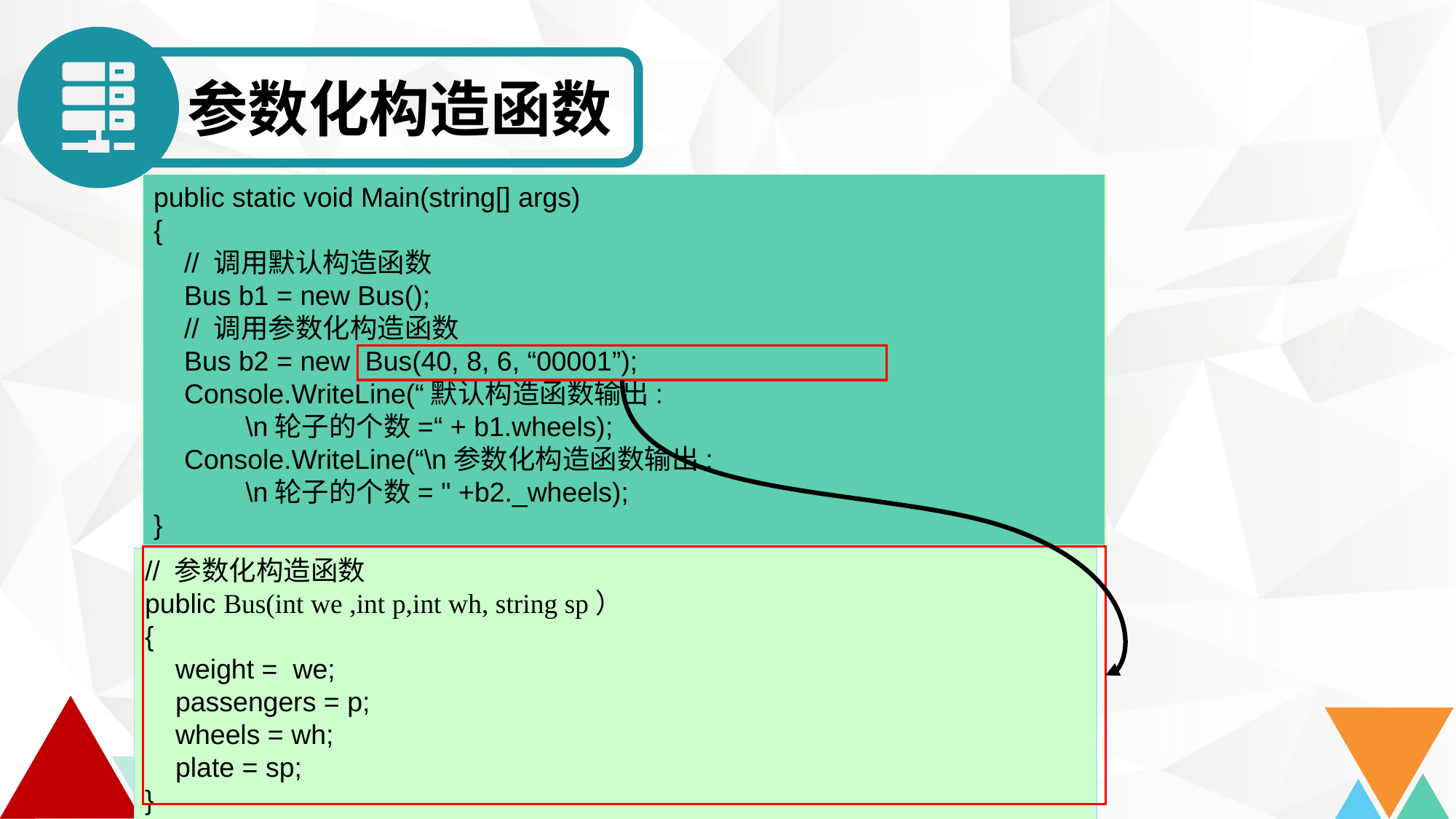

参数化构造函数
public static void Main(string[] args)
{
    // 调用默认构造函数
    Bus b1 = new Bus();
    // 调用参数化构造函数
    Bus b2 = new  Bus(40, 8, 6, “00001”);
    Console.WriteLine(“默认构造函数输出:
            \n轮子的个数=“ + b1.wheels);
    Console.WriteLine(“\n参数化构造函数输出:
            \n轮子的个数= " +b2._wheels);
}

// 参数化构造函数
public Bus(int we ,int p,int wh, string sp）
{
    weight =  we;
    passengers = p;
    wheels = wh;
    plate = sp;
}